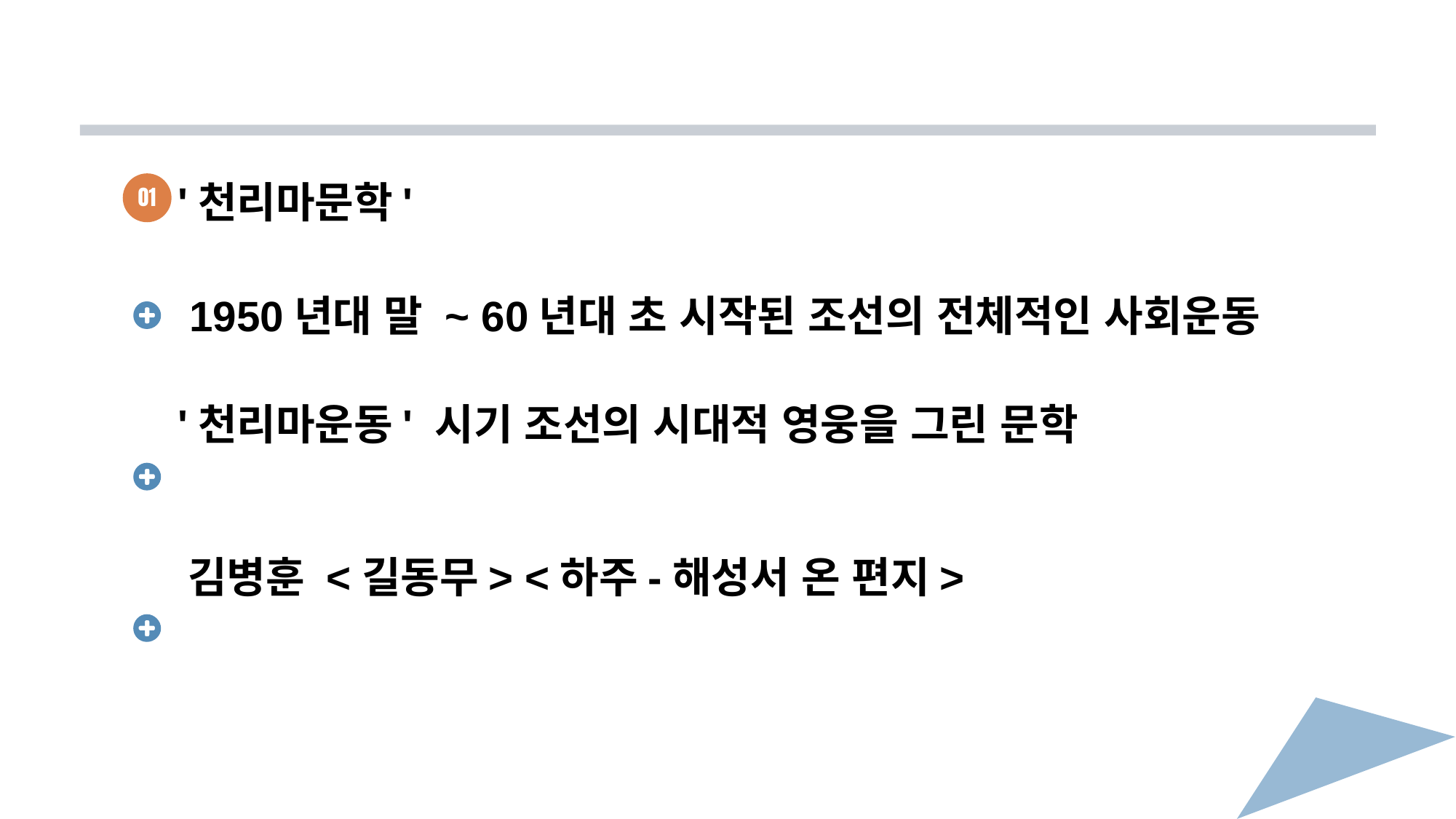

'천리마문학'

      1950년대 말 ~ 60년대 초 시작된 조선의 전체적인 사회운동

     '천리마운동' 시기 조선의 시대적 영웅을 그린 문학

     김병훈 <길동무> <하주-해성서 온 편지>
01

10